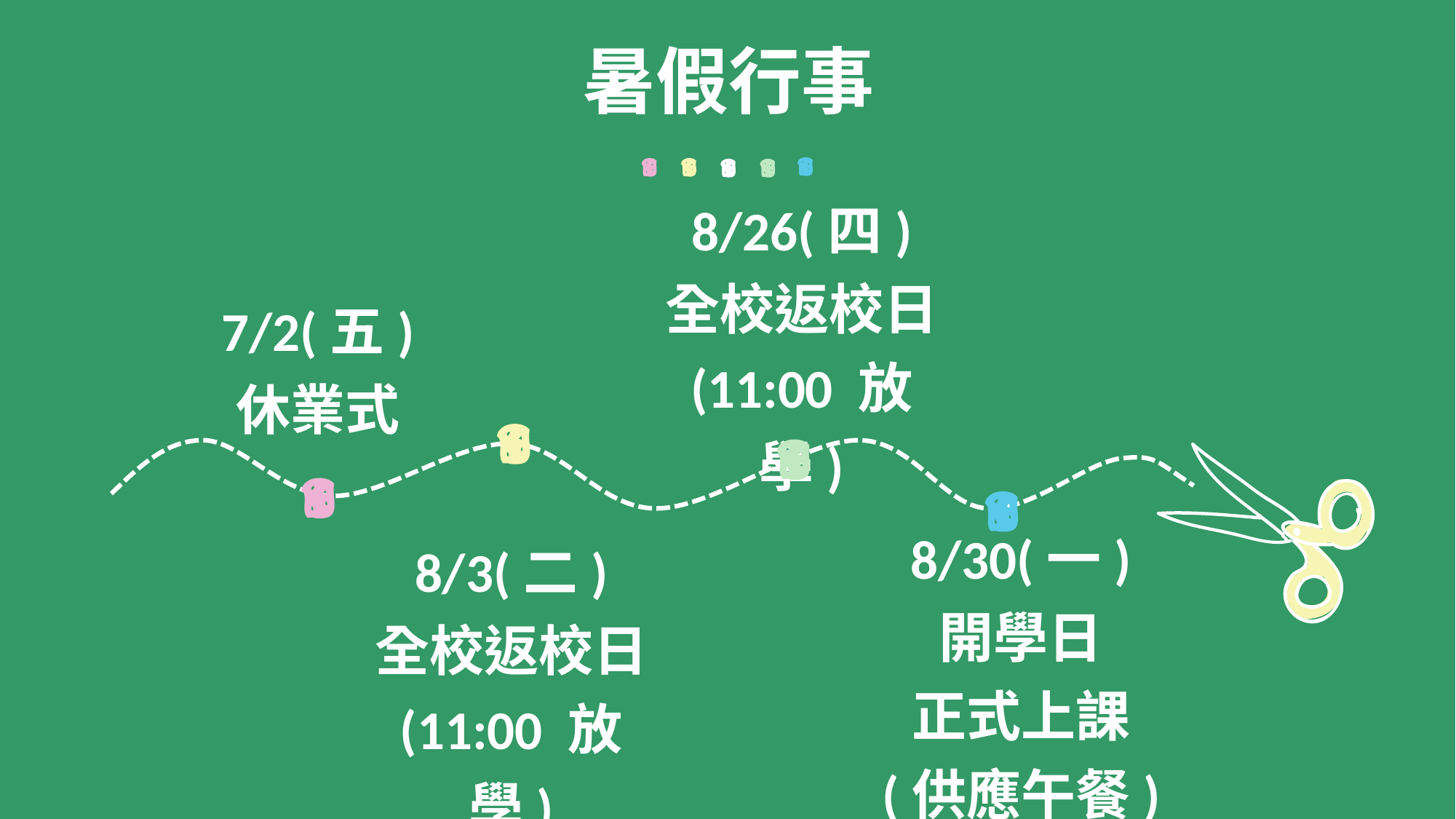

暑假行事

8/26(四)
全校返校日
(11:00 放學)

7/2(五)
休業式

8/30(一)
開學日
正式上課
(供應午餐)
8/3(二)
全校返校日
(11:00 放學)